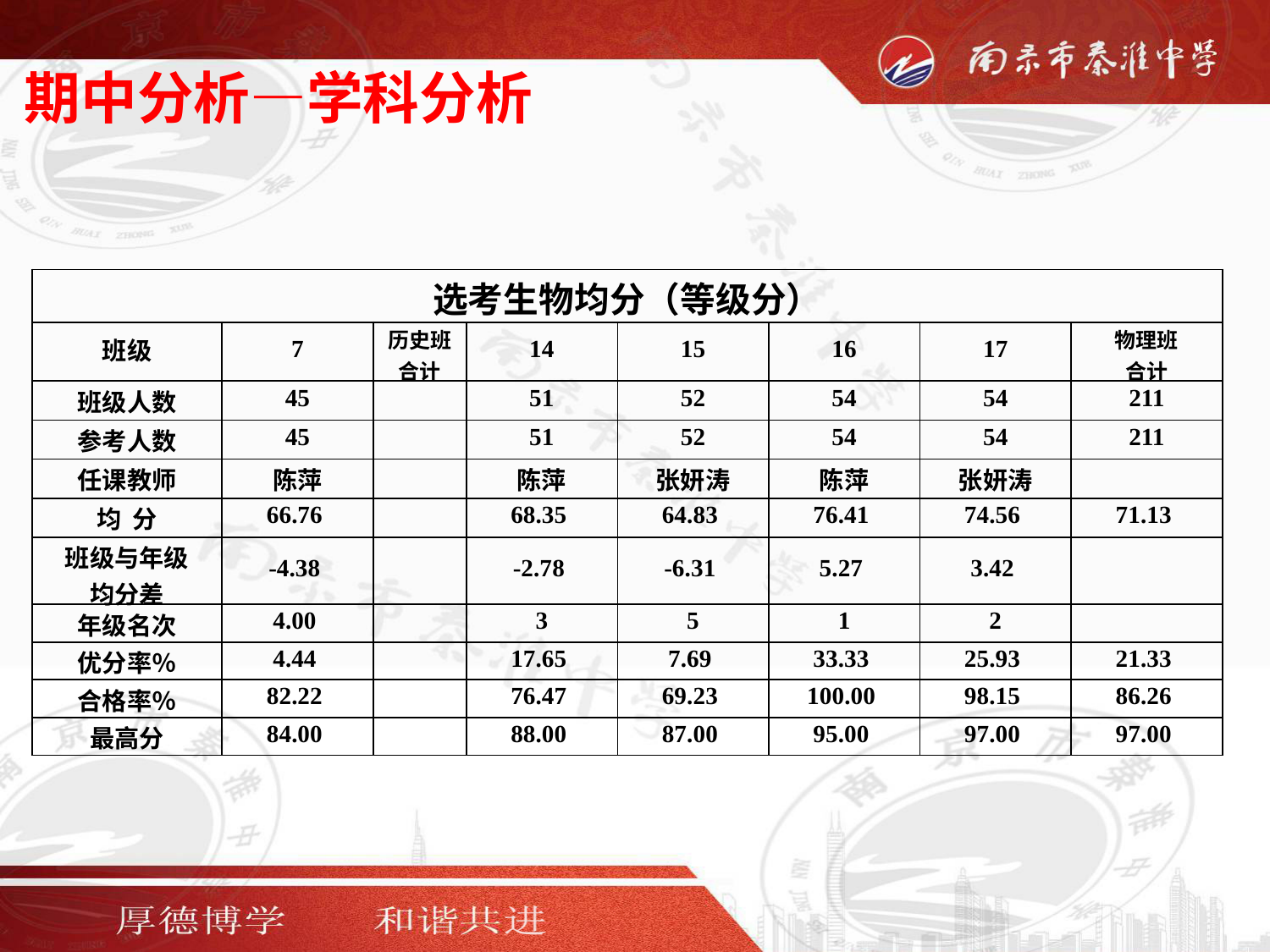

期中分析—学科分析
| 选考生物均分（等级分） |  |  |  |  |  |  |  |
| --- | --- | --- | --- | --- | --- | --- | --- |
| 班级 | 7 | 历史班 合计 | 14 | 15 | 16 | 17 | 物理班 合计 |
| 班级人数 | 45 |  | 51 | 52 | 54 | 54 | 211 |
| 参考人数 | 45 |  | 51 | 52 | 54 | 54 | 211 |
| 任课教师 | 陈萍 |  | 陈萍 | 张妍涛 | 陈萍 | 张妍涛 |  |
| 均 分 | 66.76 |  | 68.35 | 64.83 | 76.41 | 74.56 | 71.13 |
| 班级与年级 均分差 | -4.38 |  | -2.78 | -6.31 | 5.27 | 3.42 |  |
| 年级名次 | 4.00 |  | 3 | 5 | 1 | 2 |  |
| 优分率％ | 4.44 |  | 17.65 | 7.69 | 33.33 | 25.93 | 21.33 |
| 合格率％ | 82.22 |  | 76.47 | 69.23 | 100.00 | 98.15 | 86.26 |
| 最高分 | 84.00 |  | 88.00 | 87.00 | 95.00 | 97.00 | 97.00 |